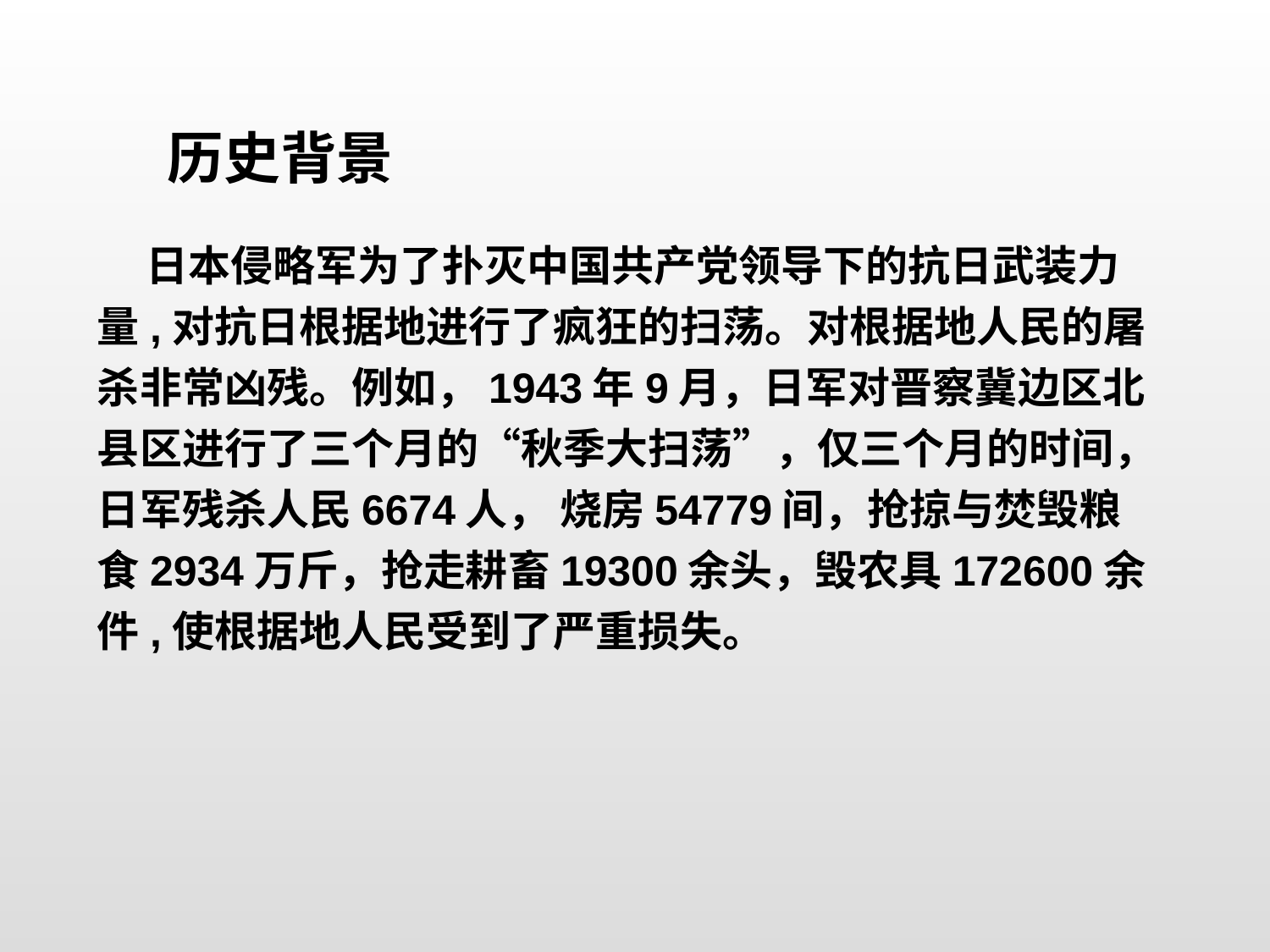

历史背景
    日本侵略军为了扑灭中国共产党领导下的抗日武装力量,对抗日根据地进行了疯狂的扫荡。对根据地人民的屠杀非常凶残。例如，1943年9月，日军对晋察冀边区北县区进行了三个月的“秋季大扫荡”，仅三个月的时间，日军残杀人民6674人， 烧房54779间，抢掠与焚毁粮食2934万斤，抢走耕畜19300余头，毁农具172600余件,使根据地人民受到了严重损失。